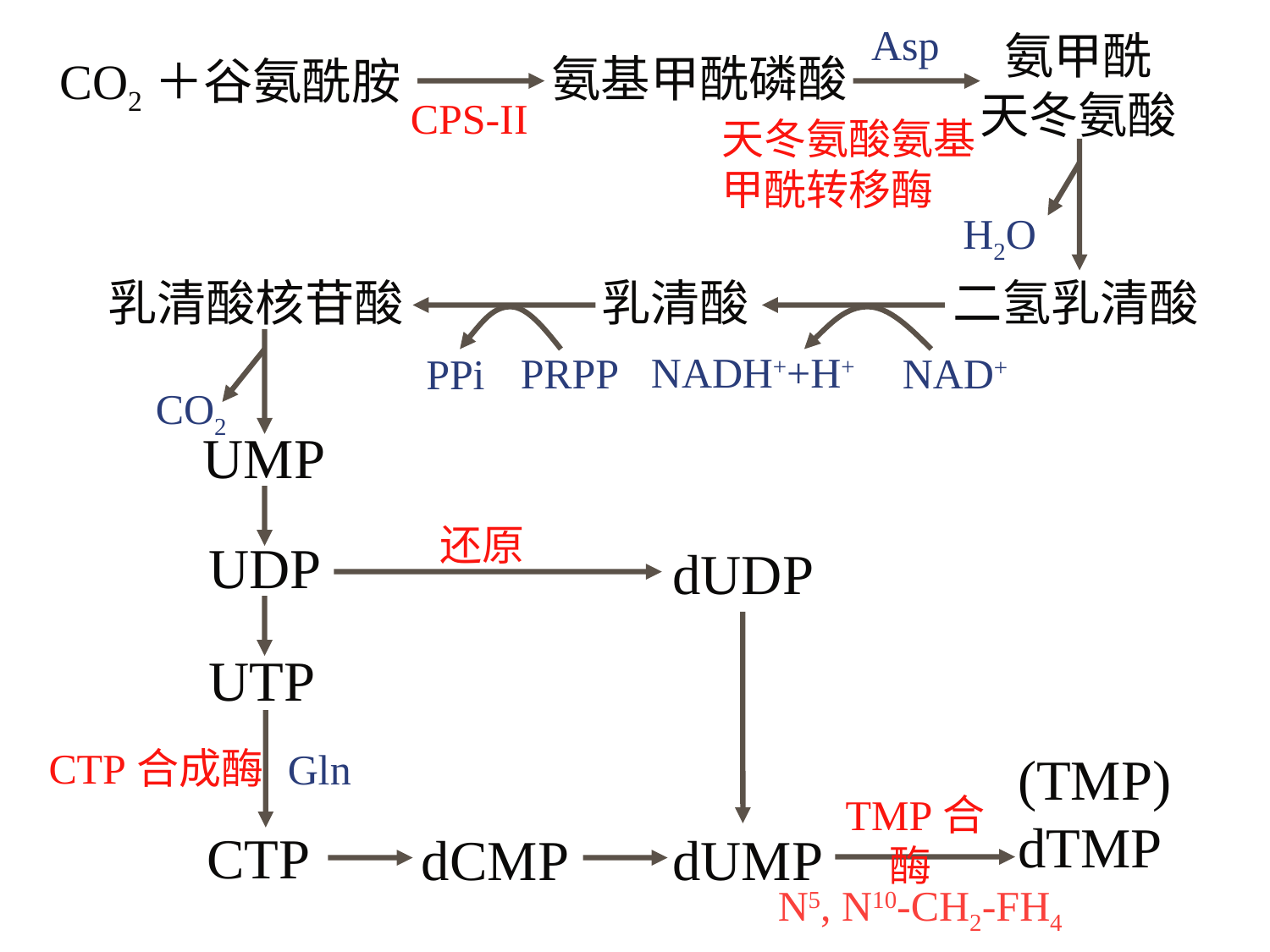

Asp
氨甲酰 天冬氨酸

天冬氨酸氨基甲酰转移酶
氨基甲酰磷酸
CO2＋谷氨酰胺

CPS-II

H2O
二氢乳清酸
乳清酸核苷酸
乳清酸

NADH++H+
PRPP
NAD+
PPi

CO2
UMP

UDP

UTP

CTP合成酶
Gln
CTP
还原
dUDP

(TMP) dTMP
TMP合酶

N5, N10-CH2-FH4
dCMP

dUMP